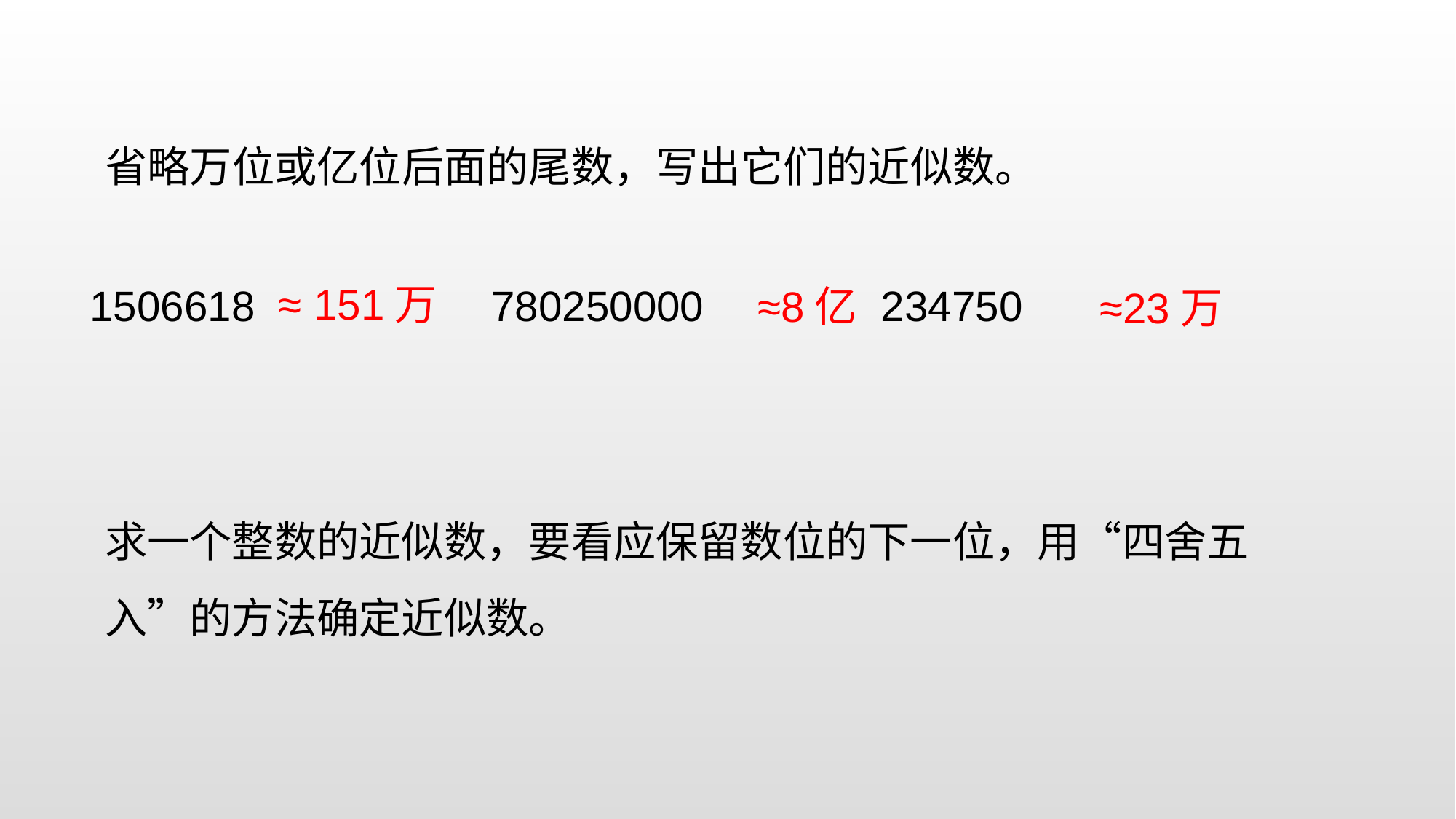

省略万位或亿位后面的尾数，写出它们的近似数。

1506618                    780250000               234750
 ≈ 151万
≈8亿
≈23万

求一个整数的近似数，要看应保留数位的下一位，用“四舍五入”的方法确定近似数。